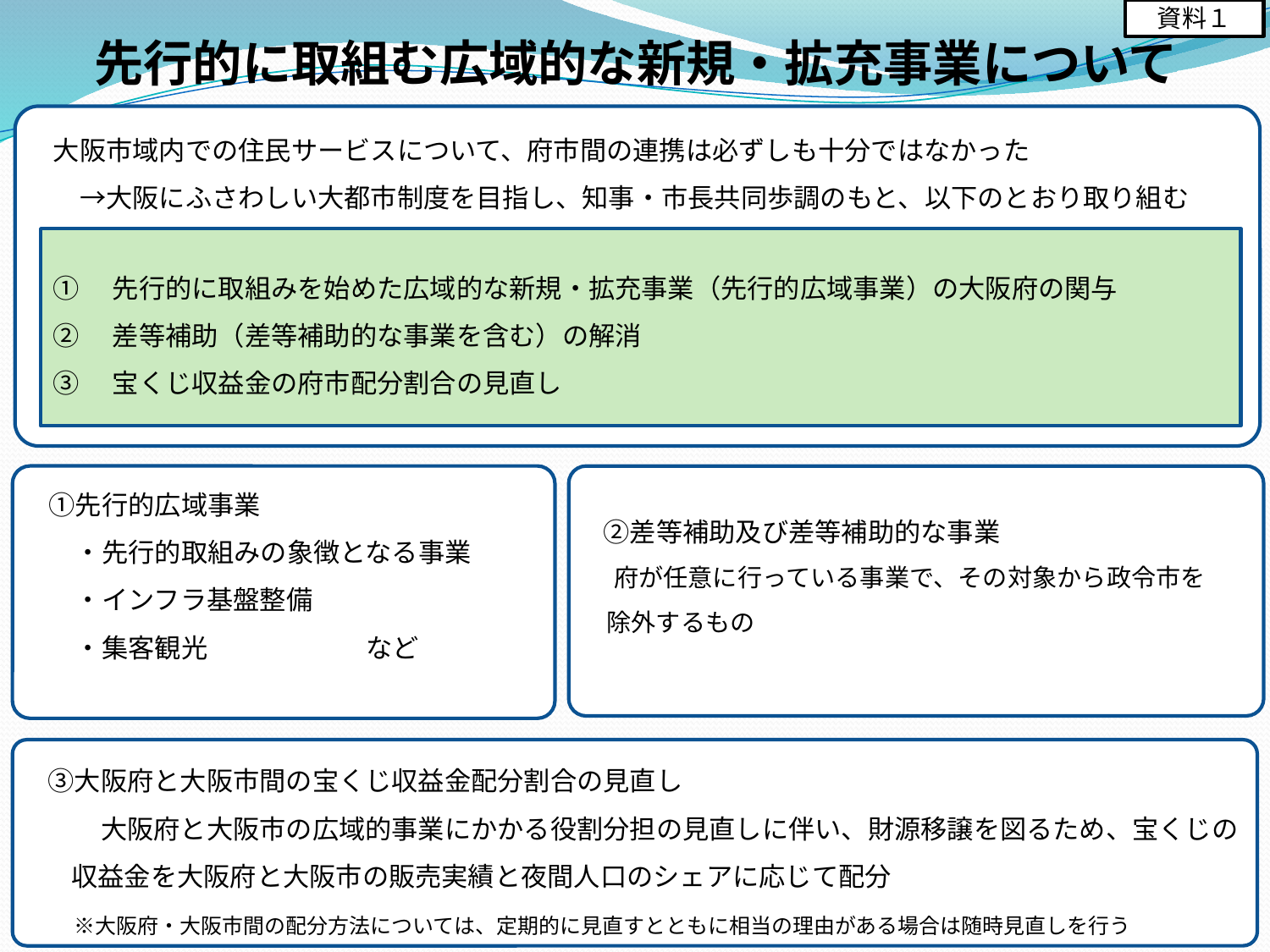

資料１
先行的に取組む広域的な新規・拡充事業について
　大阪市域内での住民サービスについて、府市間の連携は必ずしも十分ではなかった
　　→大阪にふさわしい大都市制度を目指し、知事・市長共同歩調のもと、以下のとおり取り組む

①　先行的に取組みを始めた広域的な新規・拡充事業（先行的広域事業）の大阪府の関与
②　差等補助（差等補助的な事業を含む）の解消
③　宝くじ収益金の府市配分割合の見直し
　①先行的広域事業
　　・先行的取組みの象徴となる事業
　　・インフラ基盤整備
　　・集客観光　　　　　　など
　②差等補助及び差等補助的な事業
　   府が任意に行っている事業で、その対象から政令市を
    除外するもの

　③大阪府と大阪市間の宝くじ収益金配分割合の見直し
　　　大阪府と大阪市の広域的事業にかかる役割分担の見直しに伴い、財源移譲を図るため、宝くじの収益金を大阪府と大阪市の販売実績と夜間人口のシェアに応じて配分
　　※大阪府・大阪市間の配分方法については、定期的に見直すとともに相当の理由がある場合は随時見直しを行う